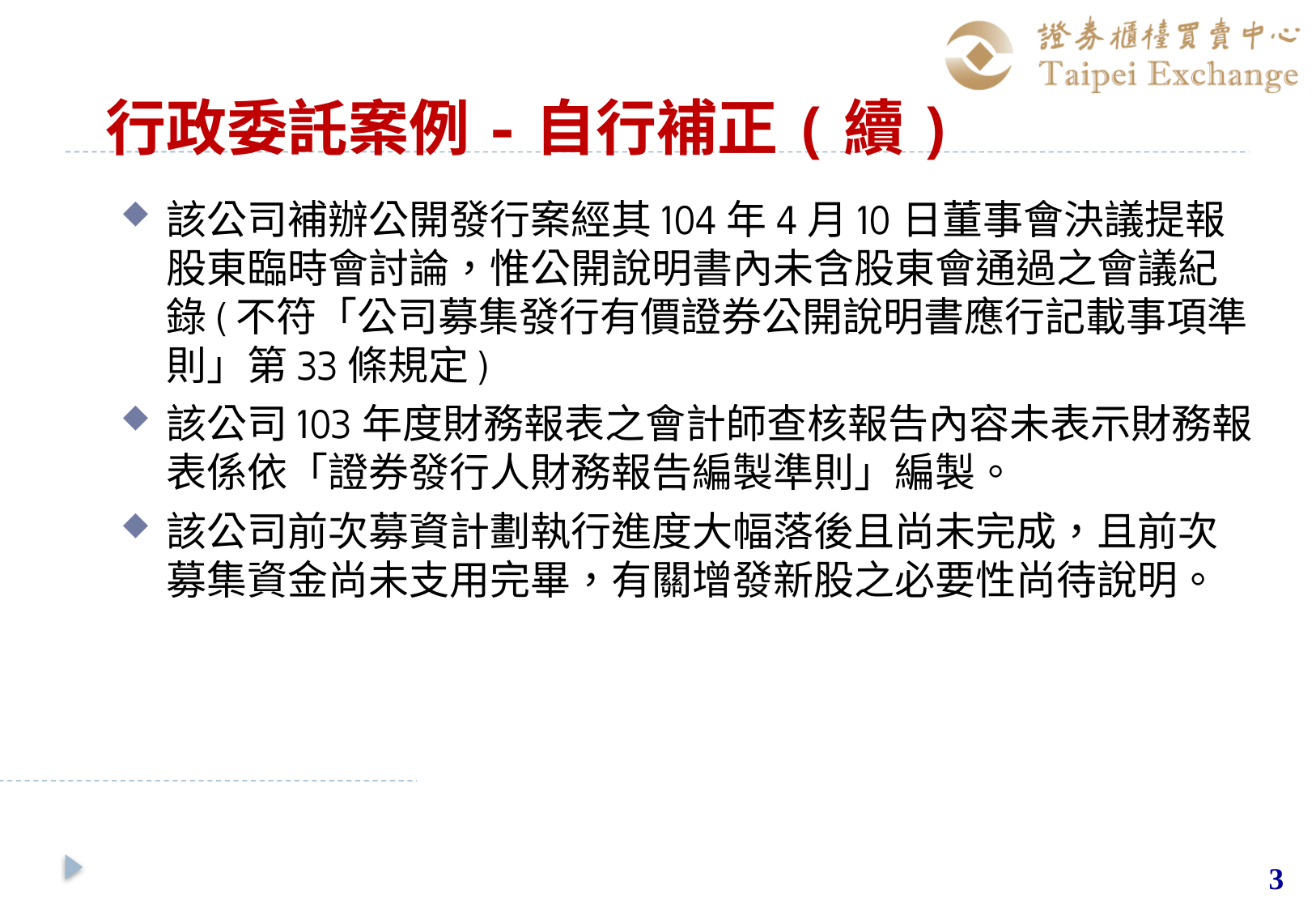

# 行政委託案例-自行補正(續)
該公司補辦公開發行案經其104年4月10日董事會決議提報股東臨時會討論，惟公開說明書內未含股東會通過之會議紀錄(不符「公司募集發行有價證券公開說明書應行記載事項準則」第33條規定)
該公司103年度財務報表之會計師查核報告內容未表示財務報表係依「證券發行人財務報告編製準則」編製。
該公司前次募資計劃執行進度大幅落後且尚未完成，且前次募集資金尚未支用完畢，有關增發新股之必要性尚待說明。

3